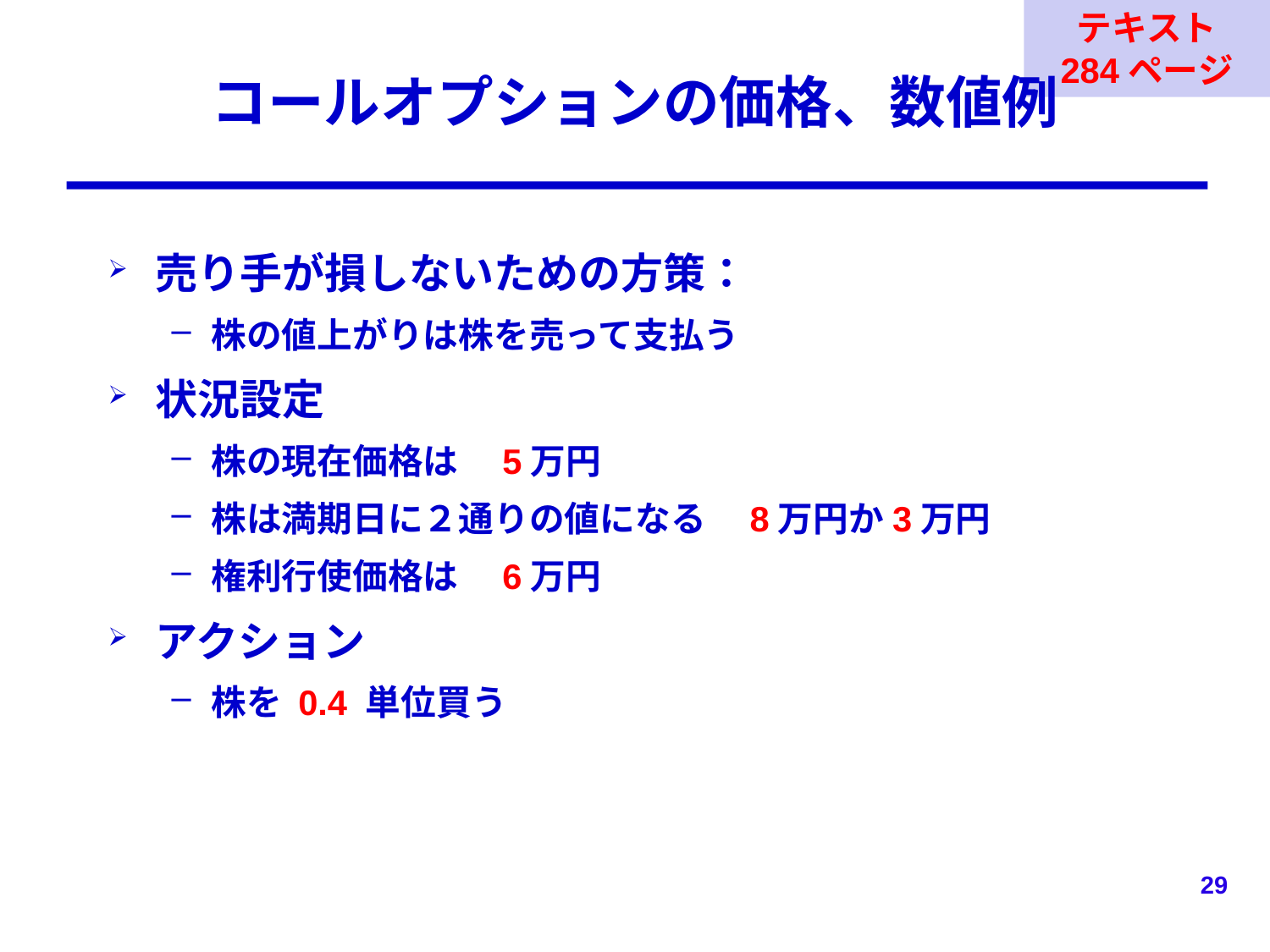

テキスト
284ページ
# コールオプションの価格、数値例
売り手が損しないための方策：
株の値上がりは株を売って支払う
状況設定
株の現在価格は　5万円
株は満期日に２通りの値になる　8万円か3万円
権利行使価格は　6万円
アクション
株を 0.4 単位買う

29